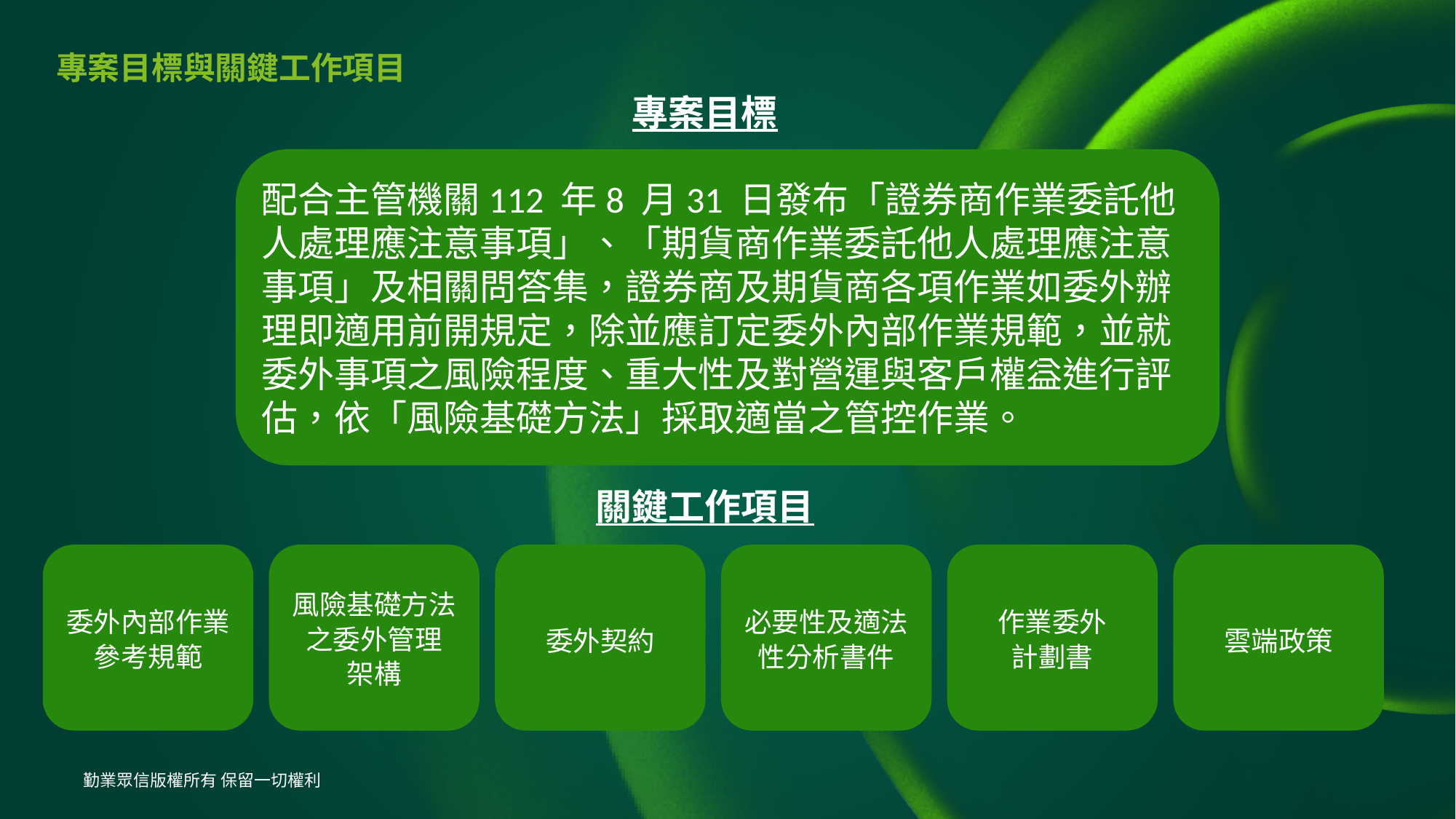

# 專案目標與關鍵工作項目
專案目標
配合主管機關112 年8 月31 日發布「證券商作業委託他人處理應注意事項」、「期貨商作業委託他人處理應注意事項」及相關問答集，證券商及期貨商各項作業如委外辦理即適用前開規定，除並應訂定委外內部作業規範，並就委外事項之風險程度、重大性及對營運與客戶權益進行評估，依「風險基礎方法」採取適當之管控作業。
關鍵工作項目
委外內部作業參考規範
雲端政策
必要性及適法性分析書件
作業委外
計劃書
風險基礎方法之委外管理
架構
委外契約